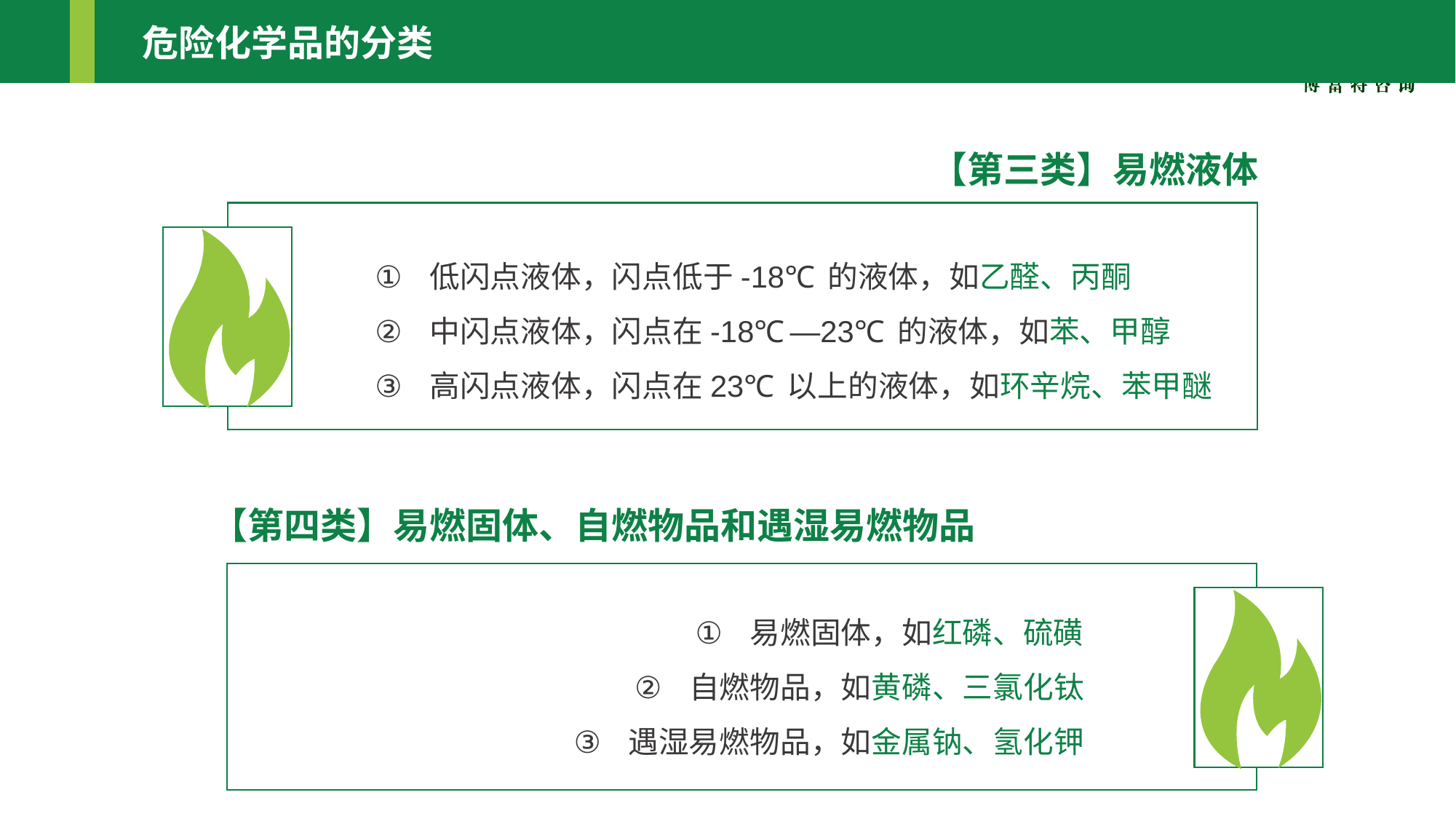

危险化学品的分类

【第三类】易燃液体

低闪点液体，闪点低于-18℃的液体，如乙醛、丙酮
中闪点液体，闪点在-18℃—23℃的液体，如苯、甲醇
高闪点液体，闪点在23℃以上的液体，如环辛烷、苯甲醚
【第四类】易燃固体、自燃物品和遇湿易燃物品

易燃固体，如红磷、硫磺
自燃物品，如黄磷、三氯化钛
遇湿易燃物品，如金属钠、氢化钾